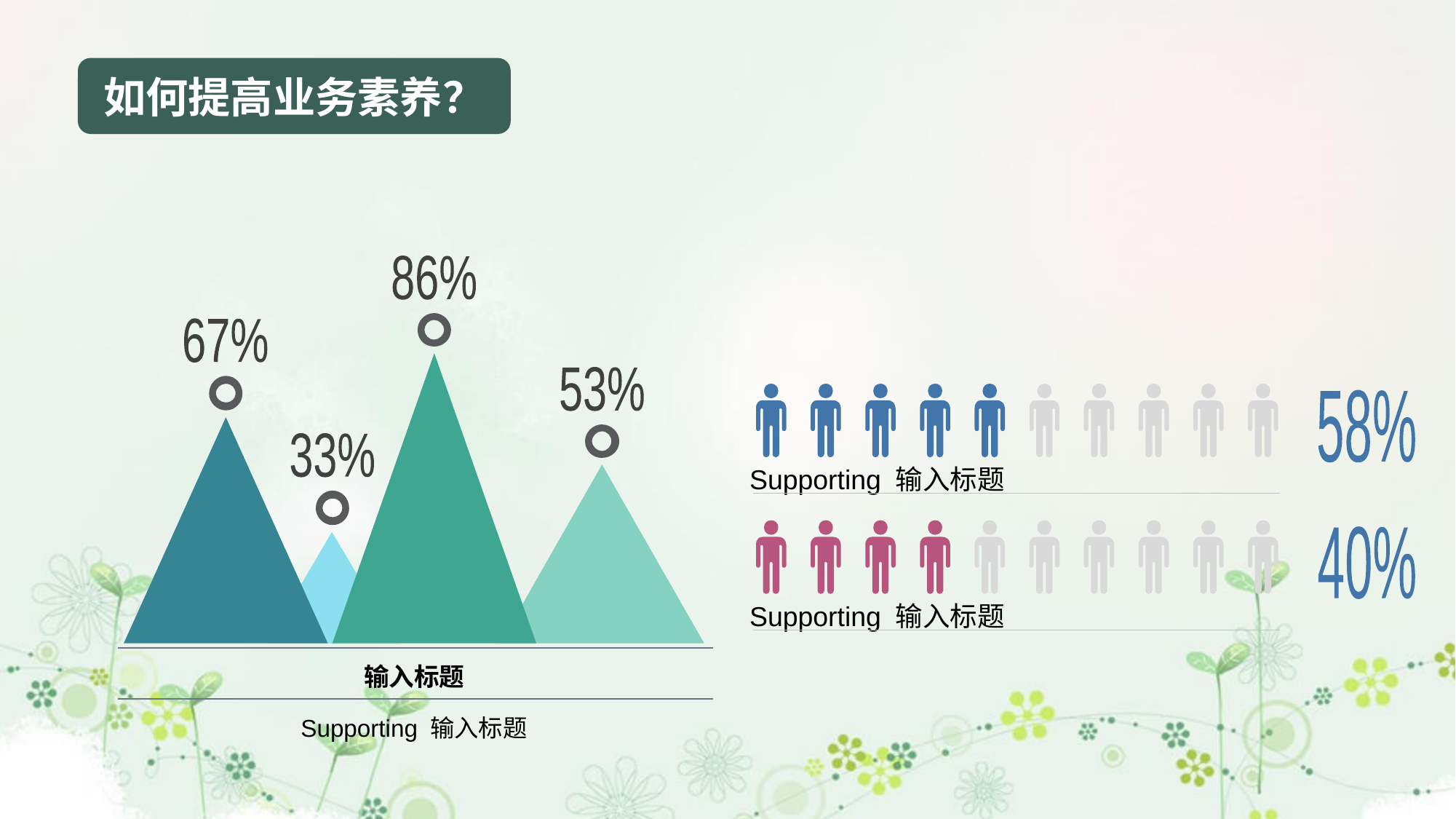

如何提高业务素养？

86%

67%

53%

33%

输入标题
Supporting 输入标题

58%
Supporting 输入标题

40%
Supporting 输入标题